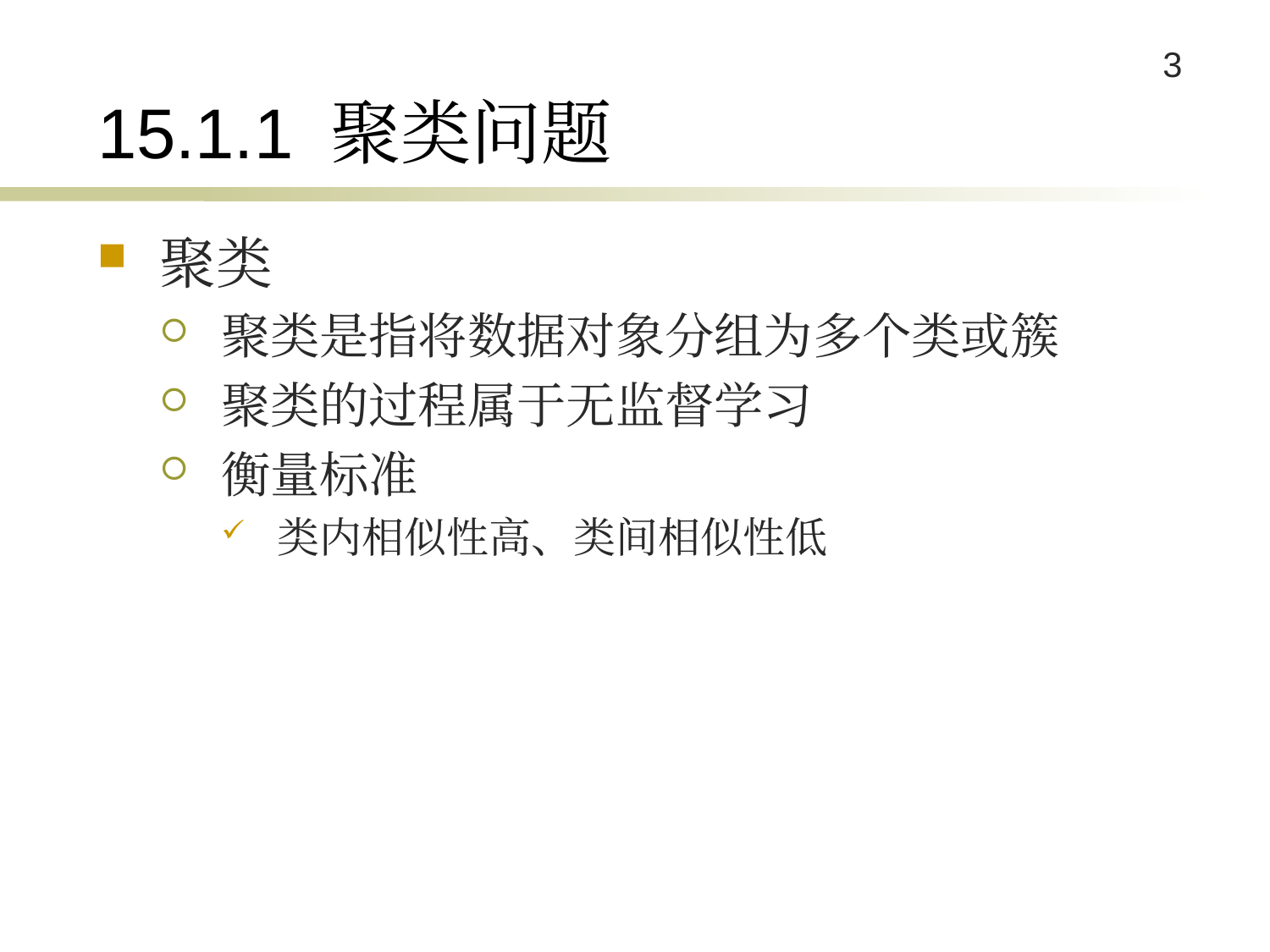

# 15.1.1 聚类问题
聚类
聚类是指将数据对象分组为多个类或簇
聚类的过程属于无监督学习
衡量标准
类内相似性高、类间相似性低